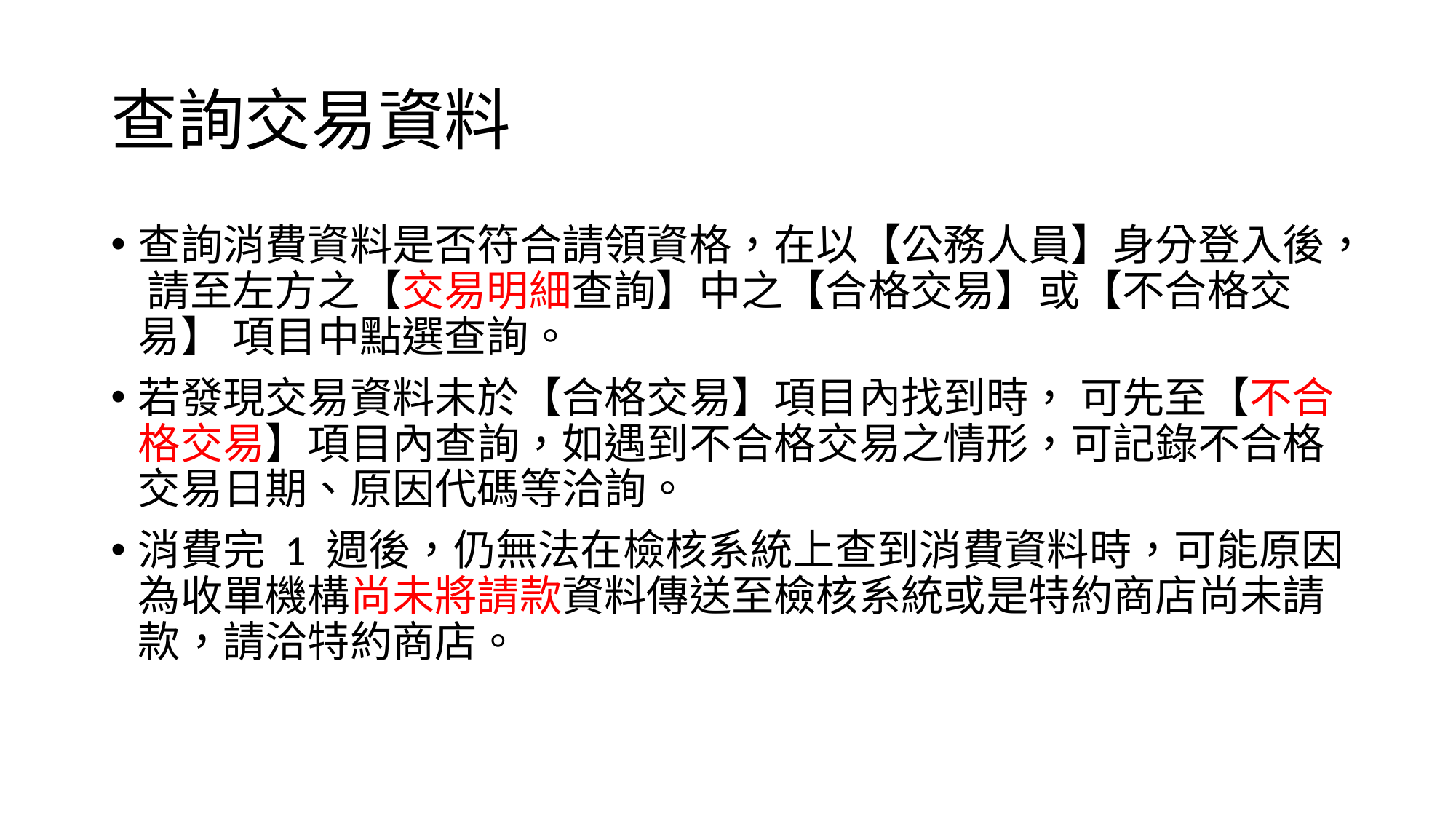

# 查詢交易資料
查詢消費資料是否符合請領資格，在以【公務人員】身分登入後， 請至左方之【交易明細查詢】中之【合格交易】或【不合格交易】 項目中點選查詢。
若發現交易資料未於【合格交易】項目內找到時， 可先至【不合格交易】項目內查詢，如遇到不合格交易之情形，可記錄不合格交易日期、原因代碼等洽詢。
消費完 1 週後，仍無法在檢核系統上查到消費資料時，可能原因為收單機構尚未將請款資料傳送至檢核系統或是特約商店尚未請款，請洽特約商店。